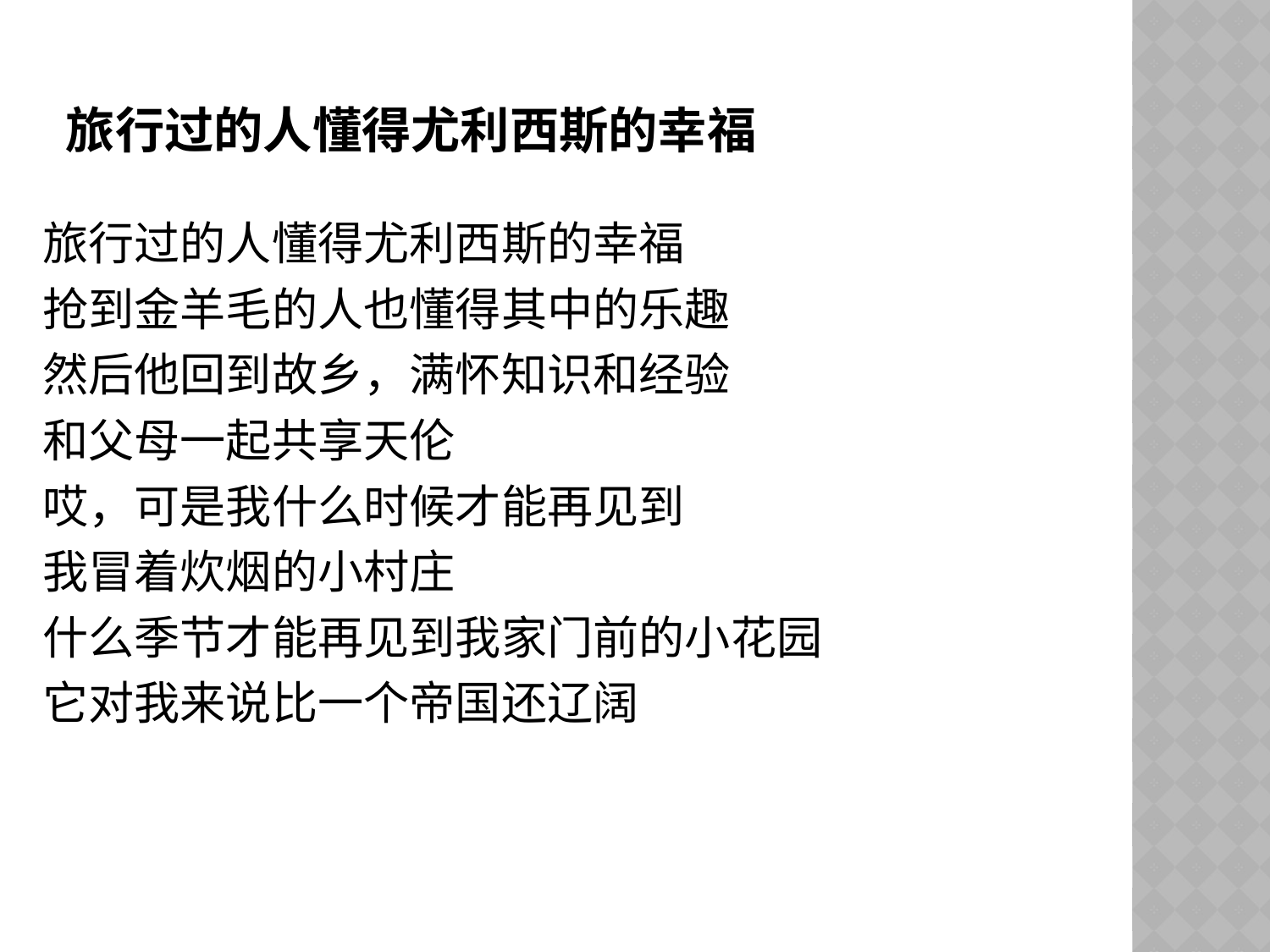

# 旅行过的人懂得尤利西斯的幸福
旅行过的人懂得尤利西斯的幸福
抢到金羊毛的人也懂得其中的乐趣
然后他回到故乡，满怀知识和经验
和父母一起共享天伦
哎，可是我什么时候才能再见到
我冒着炊烟的小村庄
什么季节才能再见到我家门前的小花园
它对我来说比一个帝国还辽阔